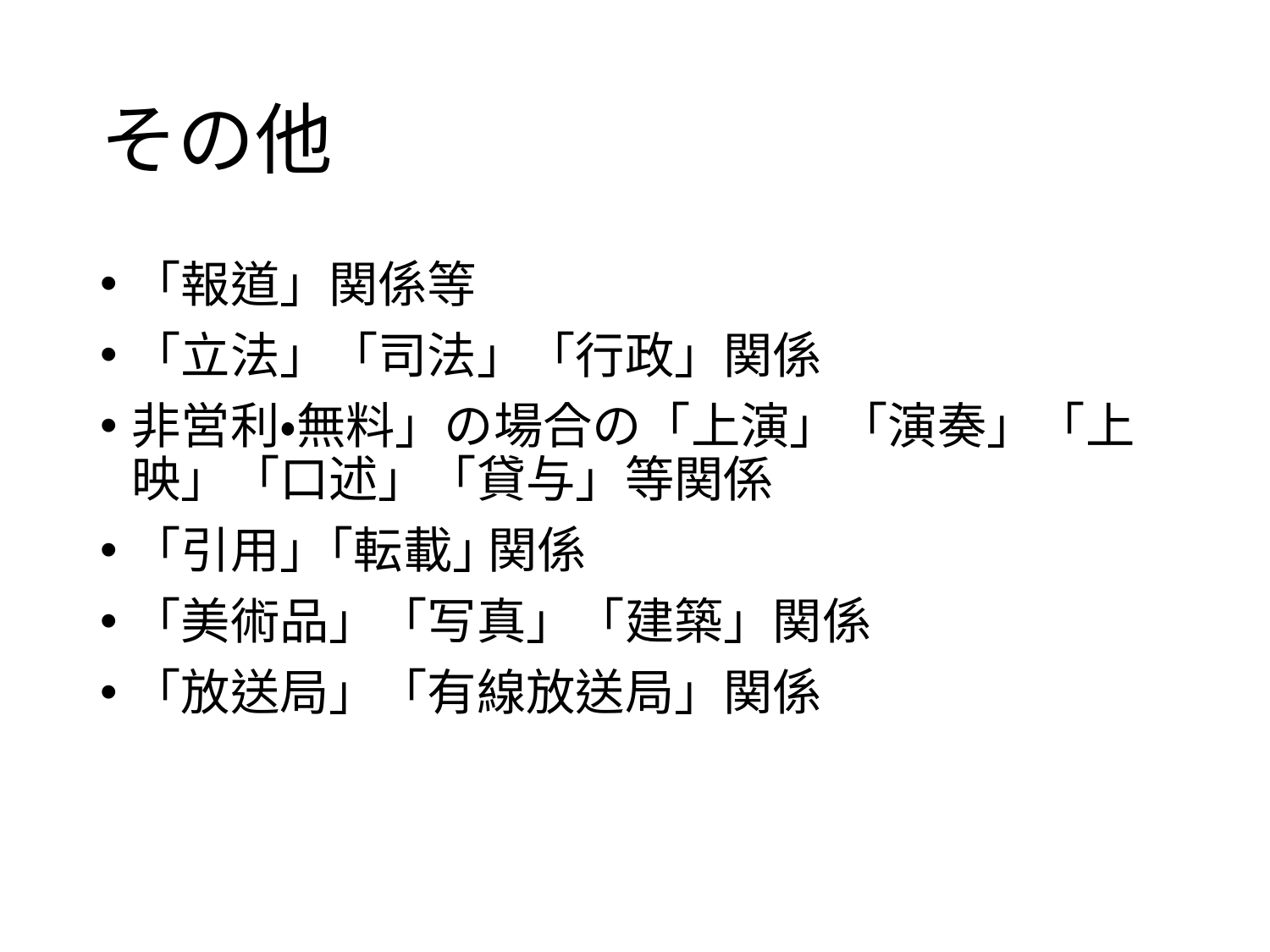

# その他
「報道」関係等
「立法」「司法」「行政」関係
非営利・無料」の場合の「上演」「演奏」「上映」「口述」「貸与」等関係
「引用」｢転載｣ 関係
「美術品」「写真」「建築」関係
「放送局」「有線放送局」関係